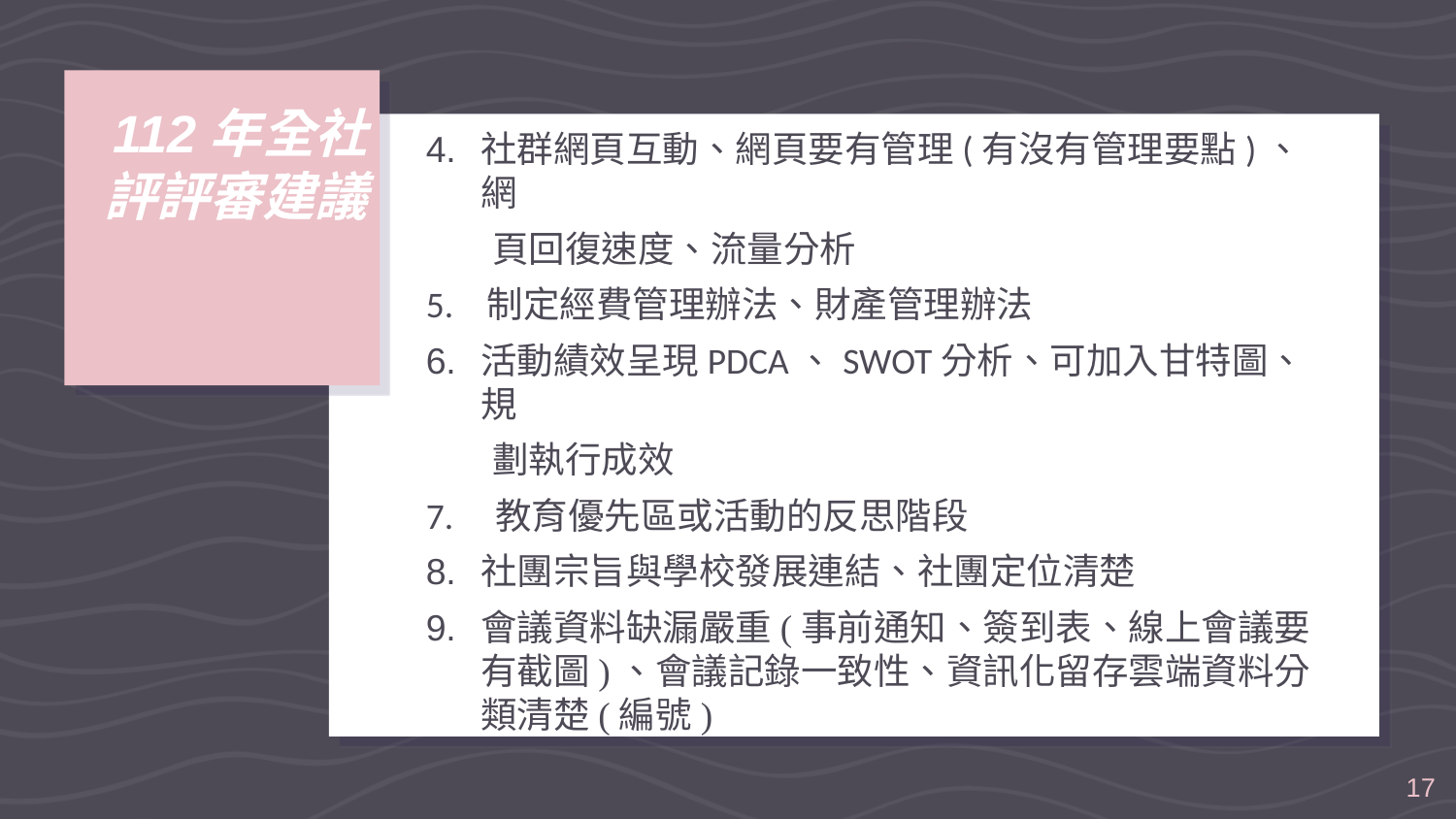

# 112年全社評評審建議
社群網頁互動、網頁要有管理(有沒有管理要點)、網
       頁回復速度、流量分析
5.   制定經費管理辦法、財產管理辦法
活動績效呈現PDCA、SWOT分析、可加入甘特圖、規
       劃執行成效
7.    教育優先區或活動的反思階段
社團宗旨與學校發展連結、社團定位清楚
會議資料缺漏嚴重(事前通知、簽到表、線上會議要有截圖)、會議記錄一致性、資訊化留存雲端資料分類清楚(編號)
17